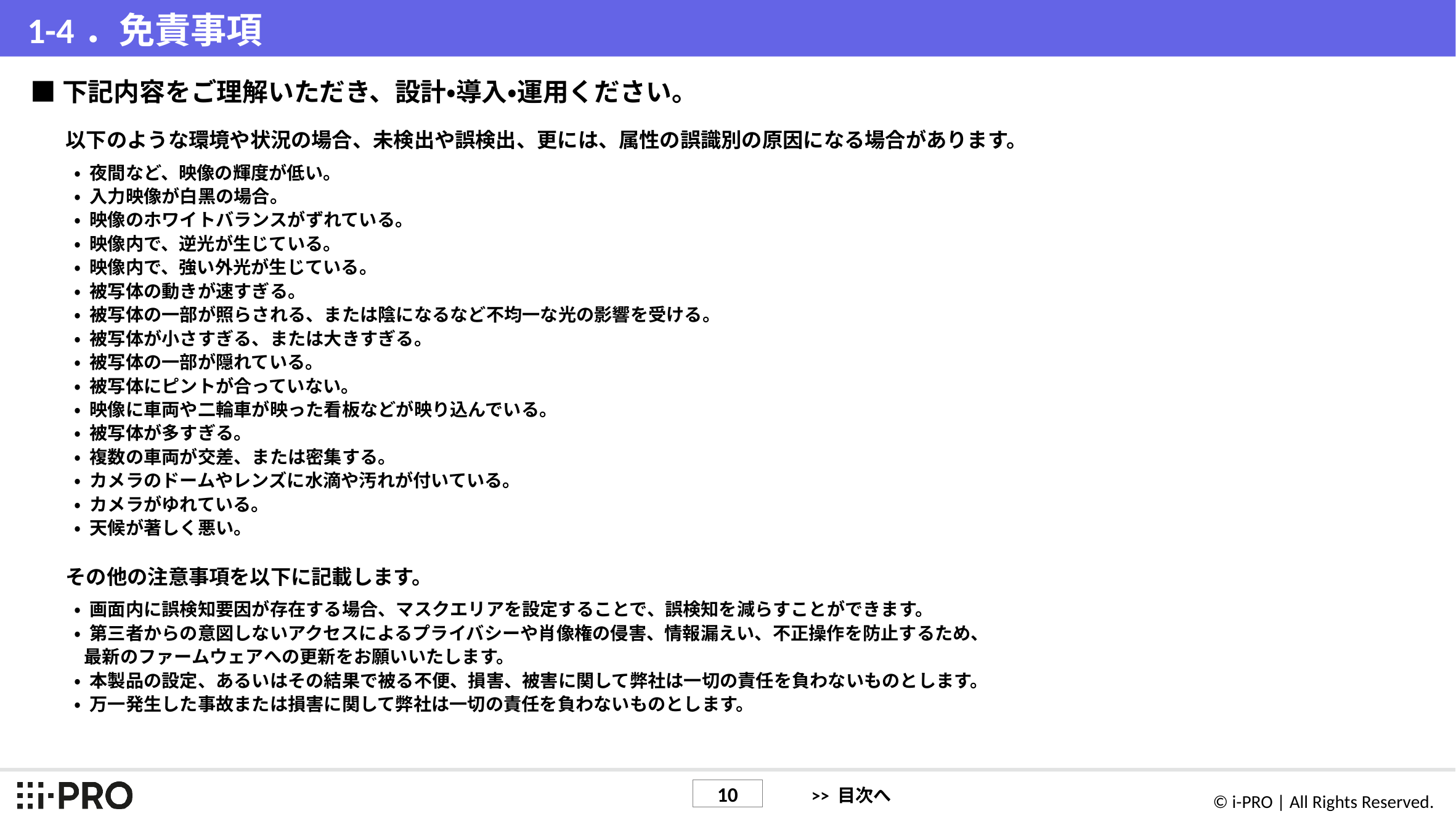

# 1-4．免責事項
■下記内容をご理解いただき、設計・導入・運用ください。
以下のような環境や状況の場合、未検出や誤検出、更には、属性の誤識別の原因になる場合があります。
• 夜間など、映像の輝度が低い。
• ⼊⼒映像が⽩⿊の場合。
• 映像のホワイトバランスがずれている。
• 映像内で、逆光が⽣じている。
• 映像内で、強い外光が⽣じている。
• 被写体の動きが速すぎる。
• 被写体の⼀部が照らされる、または陰になるなど不均⼀な光の影響を受ける。
• 被写体が⼩さすぎる、または⼤きすぎる。
• 被写体の⼀部が隠れている。
• 被写体にピントが合っていない。
• 映像に⾞両や⼆輪⾞が映った看板などが映り込んでいる。
• 被写体が多すぎる。
• 複数の車両が交差、または密集する。
• カメラのドームやレンズに⽔滴や汚れが付いている。
• カメラがゆれている。
• 天候が著しく悪い。
その他の注意事項を以下に記載します。
• 画⾯内に誤検知要因が存在する場合、マスクエリアを設定することで、誤検知を減らすことができます。
• 第三者からの意図しないアクセスによるプライバシーや肖像権の侵害、情報漏えい、不正操作を防⽌するため、
最新のファームウェアへの更新をお願いいたします。
• 本製品の設定、あるいはその結果で被る不便、損害、被害に関して弊社は⼀切の責任を負わないものとします。
• 万⼀発⽣した事故または損害に関して弊社は⼀切の責任を負わないものとします。
>> 目次へ